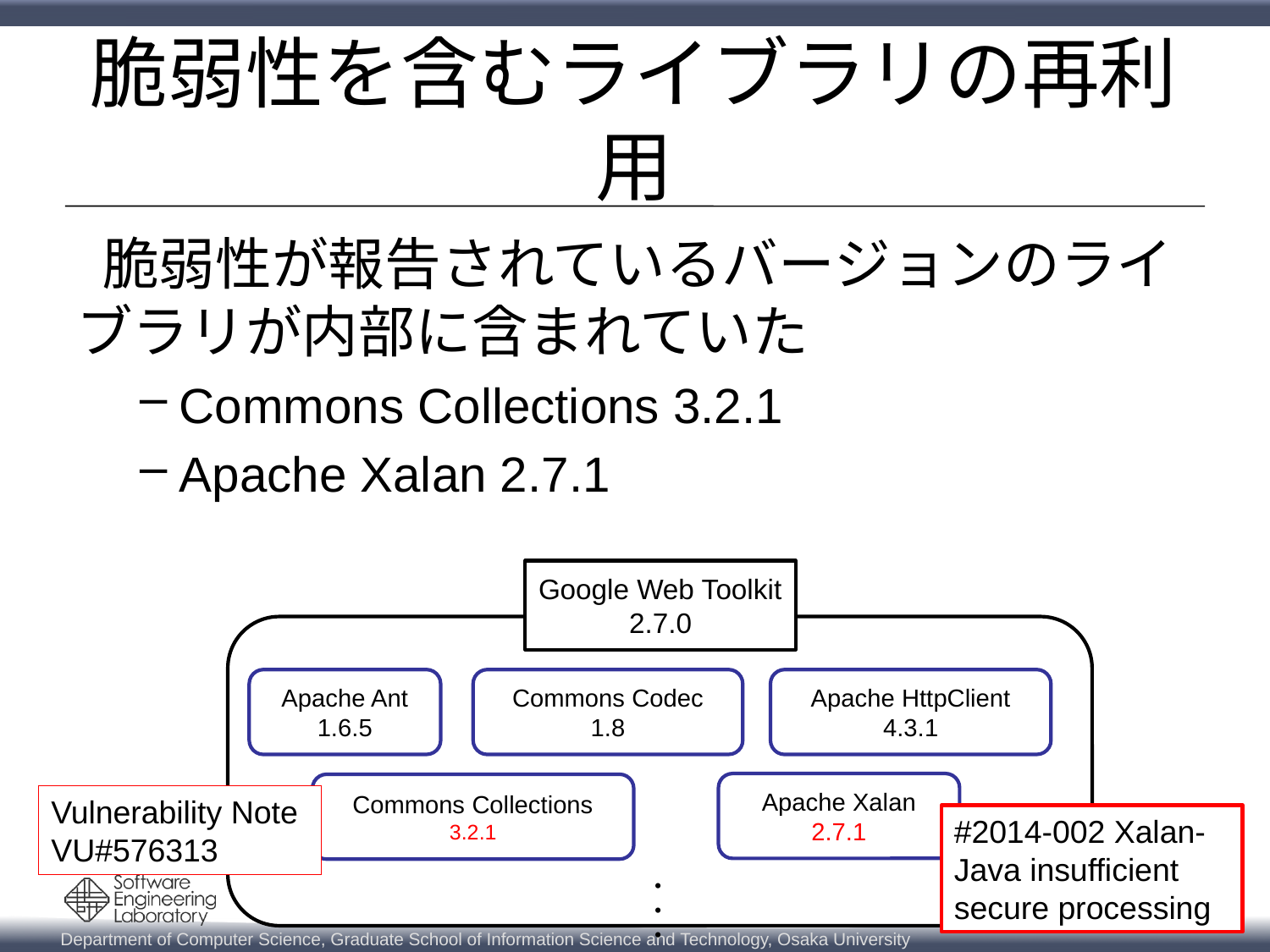

# 脆弱性を含むライブラリの再利用
 脆弱性が報告されているバージョンのライブラリが内部に含まれていた
Commons Collections 3.2.1
Apache Xalan 2.7.1

Google Web Toolkit 2.7.0

Apache Ant
1.6.5
Commons Codec
1.8
Apache HttpClient
4.3.1
Apache Xalan
2.7.1
Commons Collections
3.2.1
・・・
Vulnerability Note VU#576313
#2014-002 Xalan-Java insufficient secure processing
5